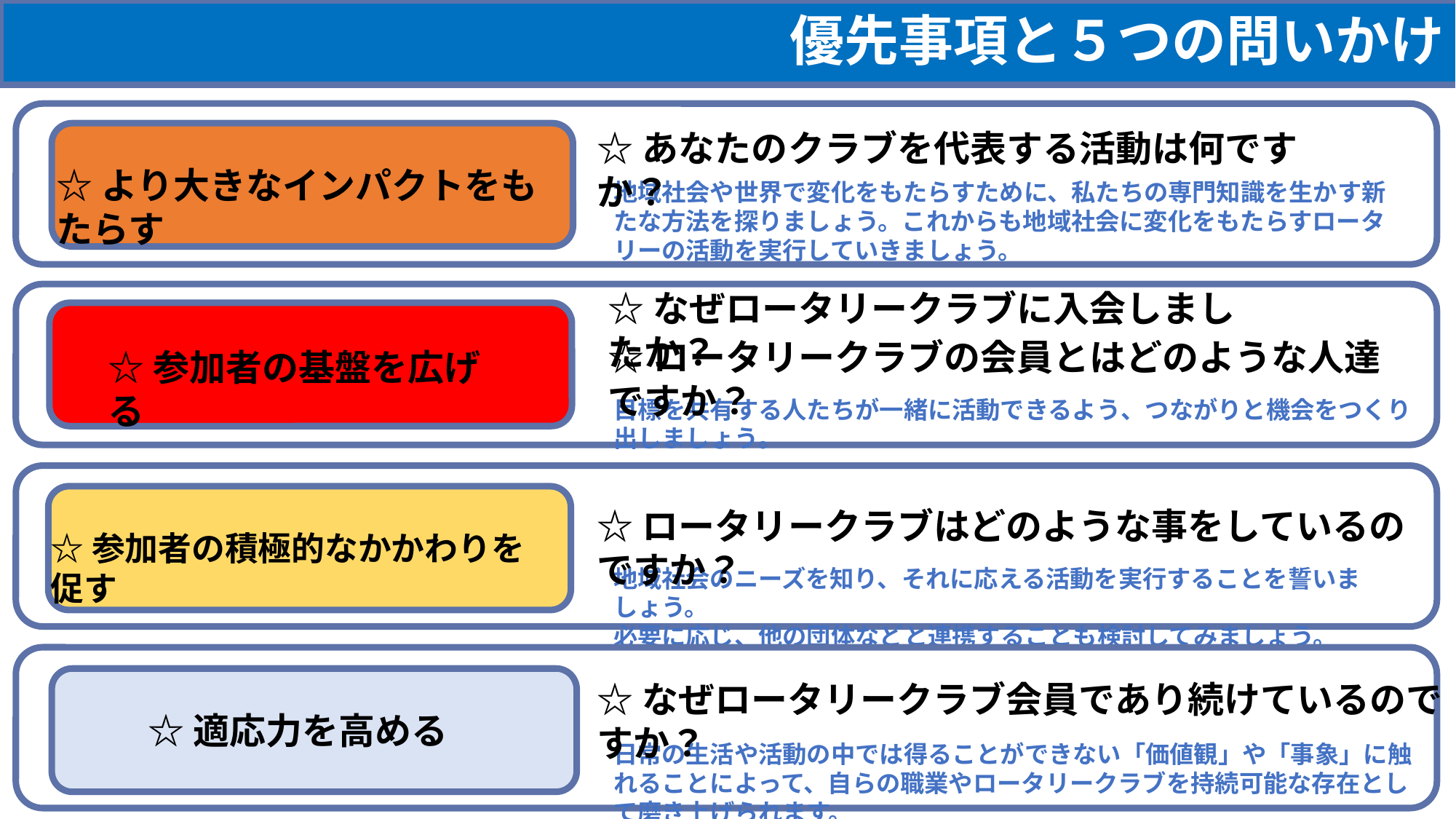

優先事項と５つの問いかけ

地域社会や世界で変化をもたらすために、私たちの専門知識を生かす新たな方法を探りましょう。これからも地域社会に変化をもたらすロータリーの活動を実行していきましょう。

☆より大きなインパクトをもたらす
☆あなたのクラブを代表する活動は何ですか？
☆なぜロータリークラブに入会しましたか？

目標を共有する人たちが一緒に活動できるよう、つながりと機会をつくり出しましょう。

☆参加者の基盤を広げる
☆ロータリークラブの会員とはどのような人達ですか？

地域社会のニーズを知り、それに応える活動を実行することを誓いましょう。
必要に応じ、他の団体などと連携することも検討してみましょう。

☆参加者の積極的なかかわりを促す
☆ロータリークラブはどのような事をしているのですか？

日常の生活や活動の中では得ることができない「価値観」や「事象」に触れることによって、自らの職業やロータリークラブを持続可能な存在として磨き上げられます。

☆適応力を高める
☆なぜロータリークラブ会員であり続けているのですか？